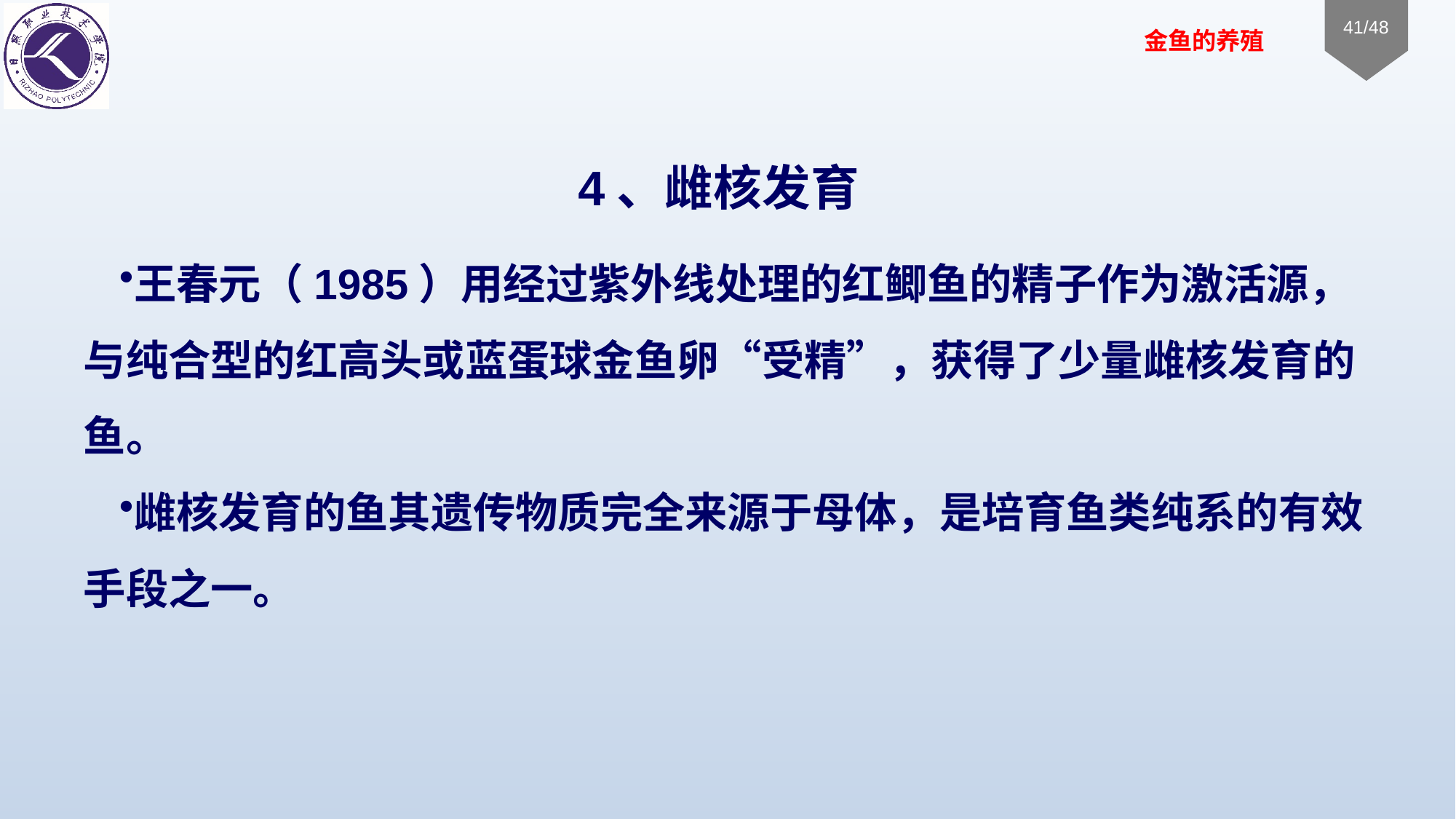

# 4、雌核发育
王春元（1985）用经过紫外线处理的红鲫鱼的精子作为激活源，与纯合型的红高头或蓝蛋球金鱼卵“受精”，获得了少量雌核发育的鱼。
雌核发育的鱼其遗传物质完全来源于母体，是培育鱼类纯系的有效手段之一。